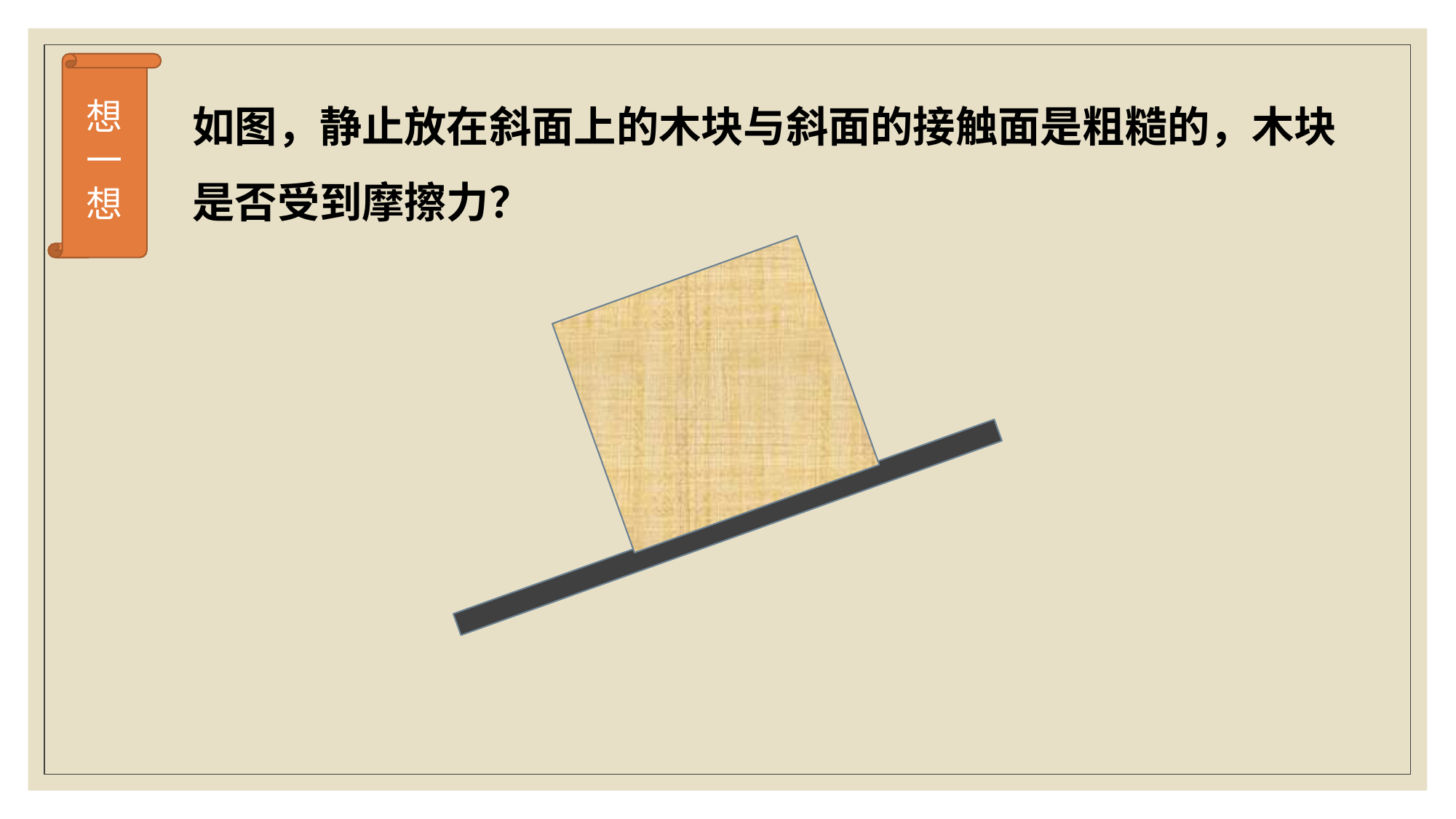

想一想
如图，静止放在斜面上的木块与斜面的接触面是粗糙的，木块是否受到摩擦力？